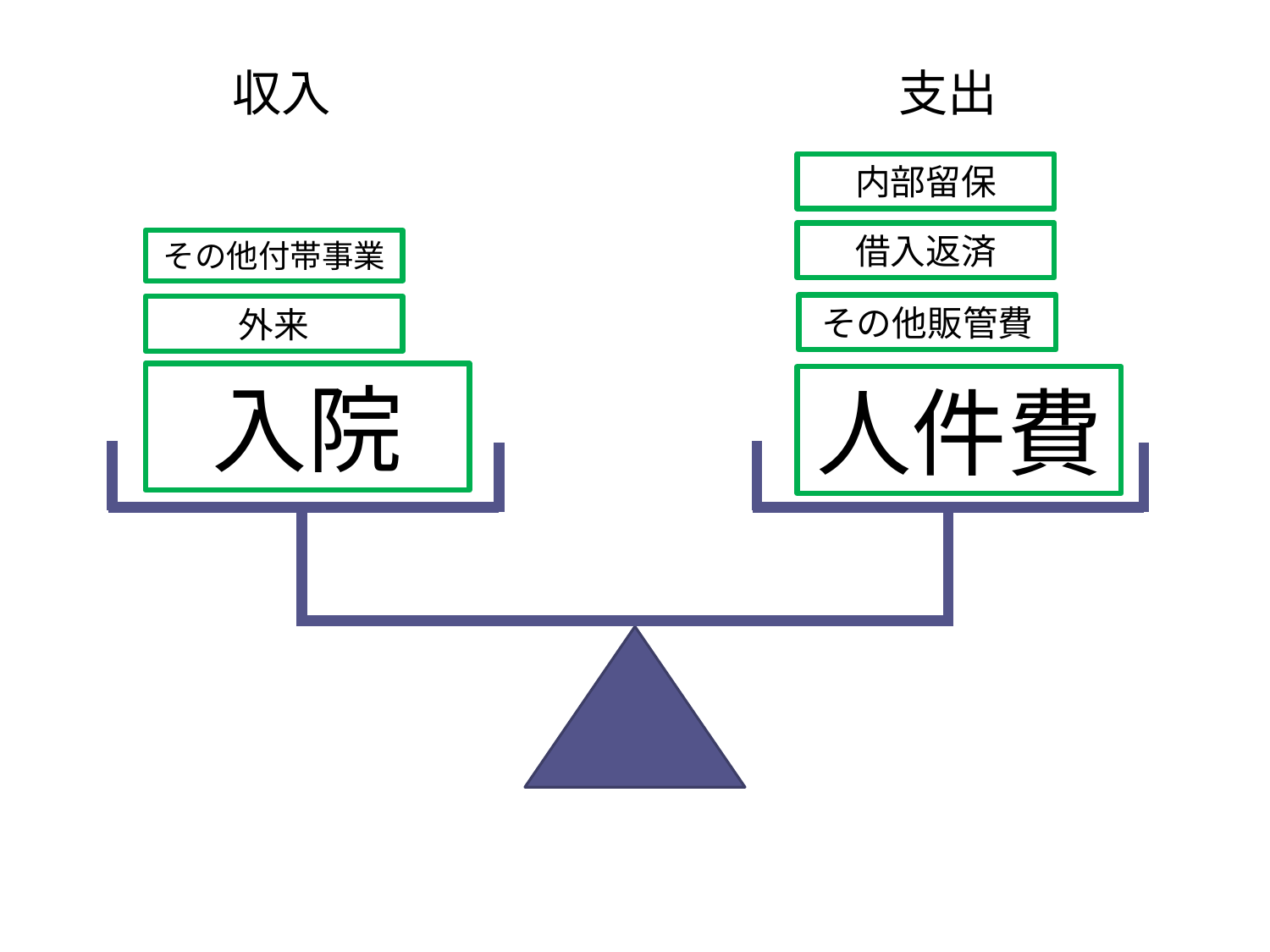

収入
支出
内部留保
借入返済
その他付帯事業
その他販管費
外来
入院
人件費